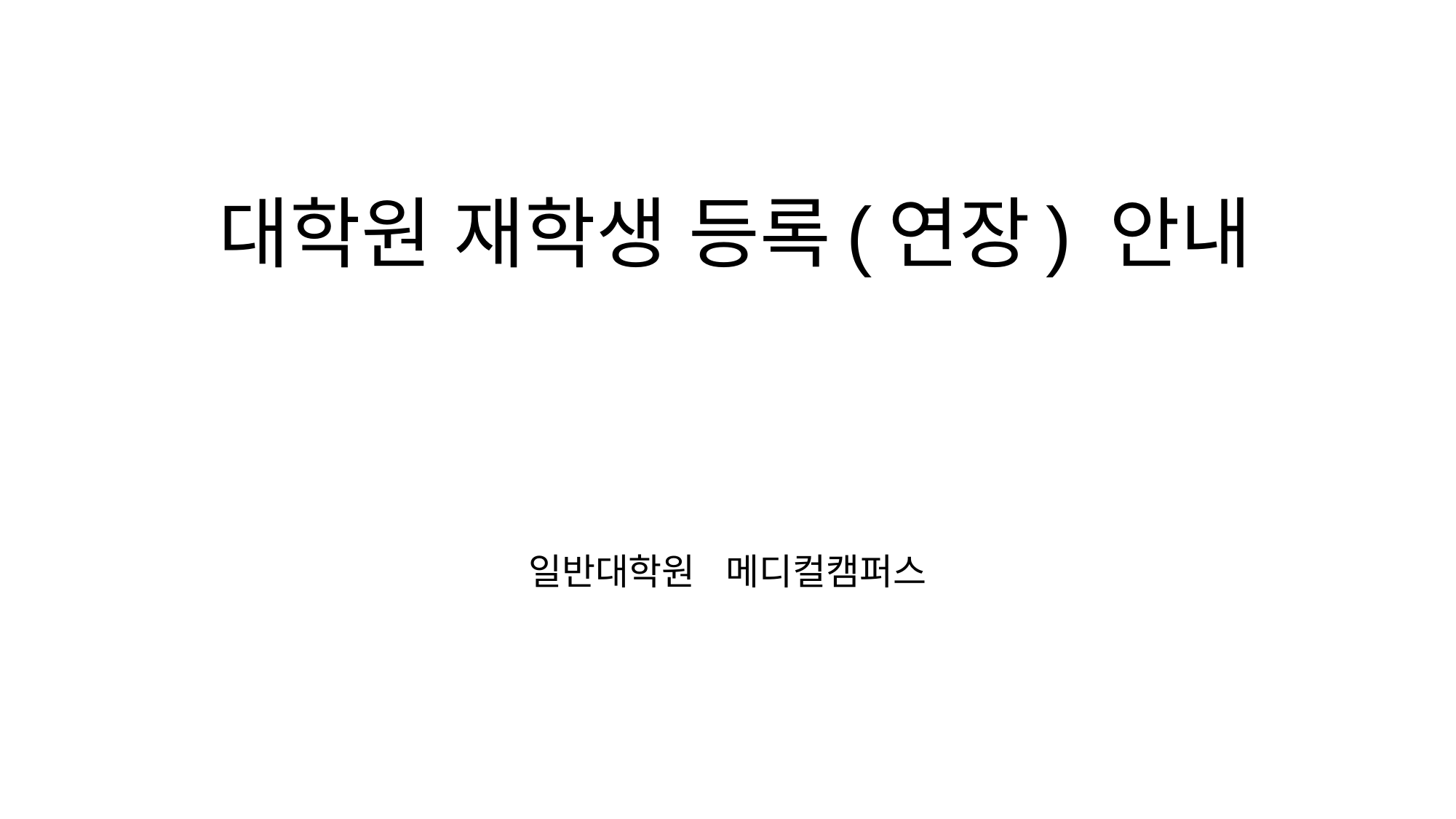

# 대학원 재학생 등록(연장) 안내

일반대학원   메디컬캠퍼스